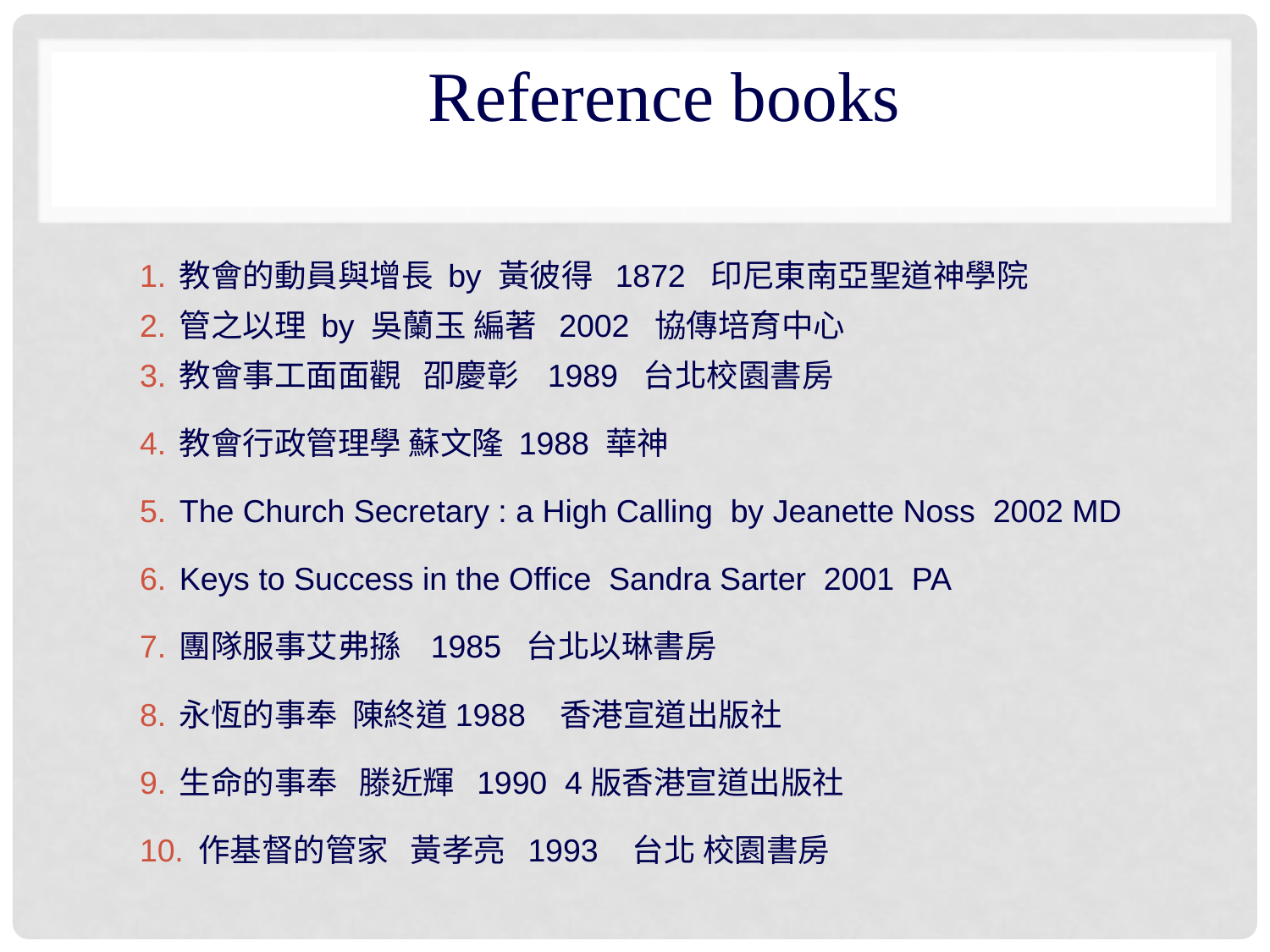

# Reference books
教會的動員與增長 by 黃彼得  1872  印尼東南亞聖道神學院
管之以理 by 吳蘭玉 編著  2002  協傳培育中心
教會事工面面觀   卲慶彰   1989  台北校園書房
教會行政管理學 蘇文隆 1988 華神
The Church Secretary : a High Calling  by Jeanette Noss  2002 MD
Keys to Success in the Office  Sandra Sarter  2001  PA
團隊服事艾弗搎   1985  台北以琳書房
永恆的事奉  陳終道1988   香港宣道出版社
生命的事奉   滕近輝  1990  4版香港宣道出版社
 作基督的管家   黃孝亮  1993   台北 校園書房